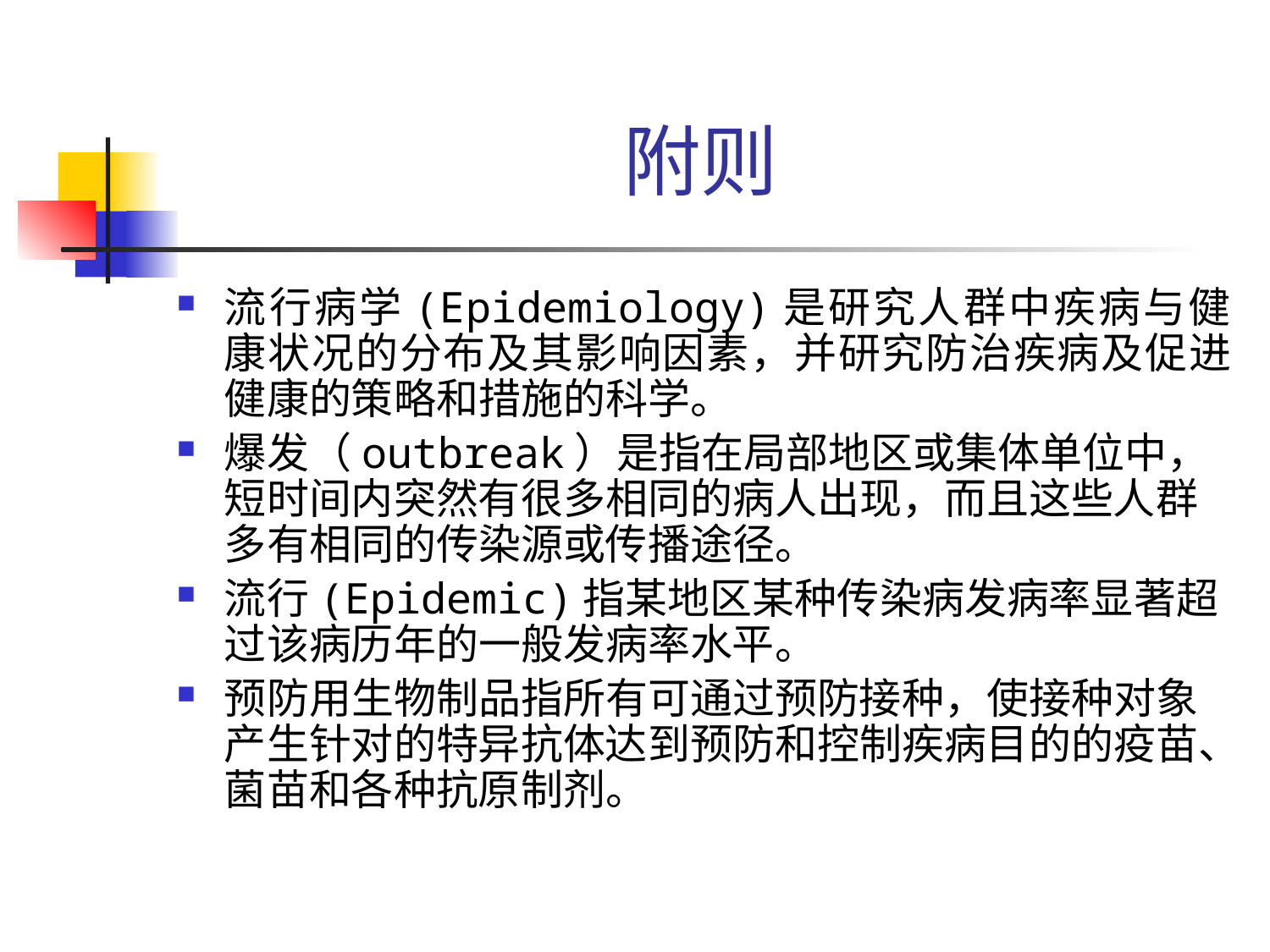

# 附则
流行病学(Epidemiology)是研究人群中疾病与健康状况的分布及其影响因素，并研究防治疾病及促进健康的策略和措施的科学。
爆发（outbreak）是指在局部地区或集体单位中，短时间内突然有很多相同的病人出现，而且这些人群多有相同的传染源或传播途径。
流行(Epidemic)指某地区某种传染病发病率显著超过该病历年的一般发病率水平。
预防用生物制品指所有可通过预防接种，使接种对象产生针对的特异抗体达到预防和控制疾病目的的疫苗、菌苗和各种抗原制剂。